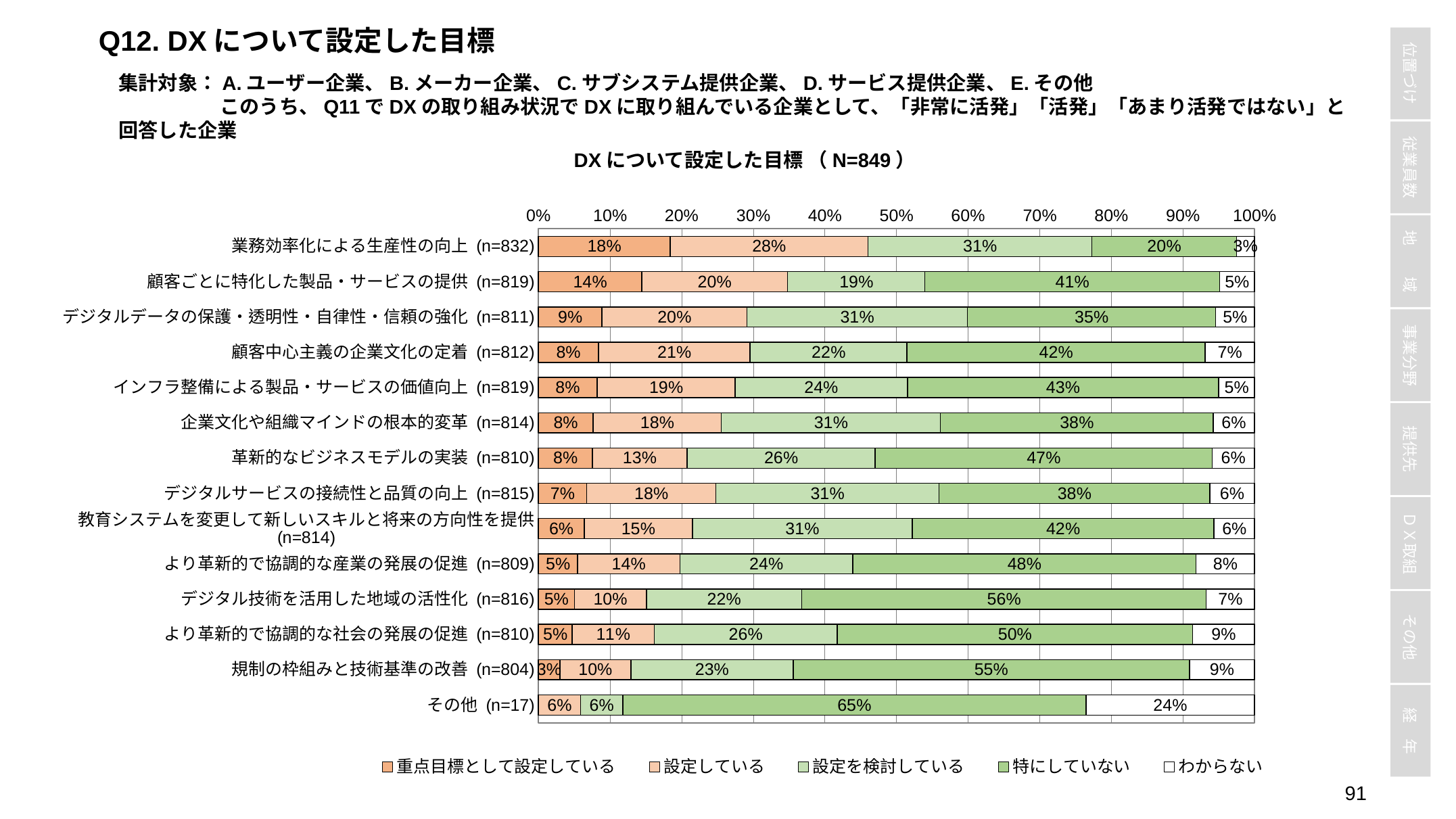

Q12. DXについて設定した目標
集計対象：A.ユーザー企業、B.メーカー企業、C.サブシステム提供企業、D.サービス提供企業、E.その他
	このうち、Q11でDXの取り組み状況でDXに取り組んでいる企業として、「非常に活発」「活発」「あまり活発ではない」と回答した企業
DXについて設定した目標 （N=849）

### Chart

| Category | 重点目標として設定している | 設定している | 設定を検討している | 特にしていない | わからない |
|---|---|---|---|---|---|
| 業務効率化による生産性の向上 (n=832) | 0.18389423076923078 | 0.2764423076923077 | 0.3125 | 0.20192307692307693 | 0.025240384615384616 |
| 顧客ごとに特化した製品・サービスの提供 (n=819) | 0.14407814407814407 | 0.2039072039072039 | 0.1916971916971917 | 0.41147741147741146 | 0.04884004884004884 |
| デジタルデータの保護・透明性・自律性・信頼の強化 (n=811) | 0.08877928483353884 | 0.20221948212083848 | 0.3082614056720099 | 0.34648581997533906 | 0.05425400739827373 |
| 顧客中心主義の企業文化の定着 (n=812) | 0.08374384236453201 | 0.21182266009852216 | 0.21921182266009853 | 0.41625615763546797 | 0.06896551724137931 |
| インフラ整備による製品・サービスの価値向上 (n=819) | 0.08180708180708181 | 0.19291819291819293 | 0.24053724053724054 | 0.4346764346764347 | 0.050061050061050064 |
| 企業文化や組織マインドの根本的変革 (n=814) | 0.07616707616707617 | 0.17936117936117937 | 0.3058968058968059 | 0.3808353808353808 | 0.05773955773955774 |
| 革新的なビジネスモデルの実装 (n=810) | 0.07530864197530865 | 0.13209876543209875 | 0.26296296296296295 | 0.4703703703703704 | 0.05925925925925926 |
| デジタルサービスの接続性と品質の向上 (n=815) | 0.06748466257668712 | 0.18036809815950922 | 0.3116564417177914 | 0.37791411042944784 | 0.06257668711656442 |
| 教育システムを変更して新しいスキルと将来の方向性を提供 (n=814) | 0.06388206388206388 | 0.1511056511056511 | 0.3071253071253071 | 0.4213759213759214 | 0.056511056511056514 |
| より革新的で協調的な産業の発展の促進 (n=809) | 0.054388133498145856 | 0.1433868974042027 | 0.24103831891223734 | 0.4796044499381953 | 0.0815822002472188 |
| デジタル技術を活用した地域の活性化 (n=816) | 0.05024509803921569 | 0.10049019607843138 | 0.21691176470588236 | 0.5649509803921569 | 0.06740196078431372 |
| より革新的で協調的な社会の発展の促進 (n=810) | 0.04691358024691358 | 0.11481481481481481 | 0.25555555555555554 | 0.4962962962962963 | 0.08641975308641975 |
| 規制の枠組みと技術基準の改善 (n=804) | 0.029850746268656716 | 0.09950248756218906 | 0.2263681592039801 | 0.5534825870646766 | 0.09079601990049752 |
| その他 (n=17) | 0.0 | 0.058823529411764705 | 0.058823529411764705 | 0.6470588235294118 | 0.23529411764705882 |
91